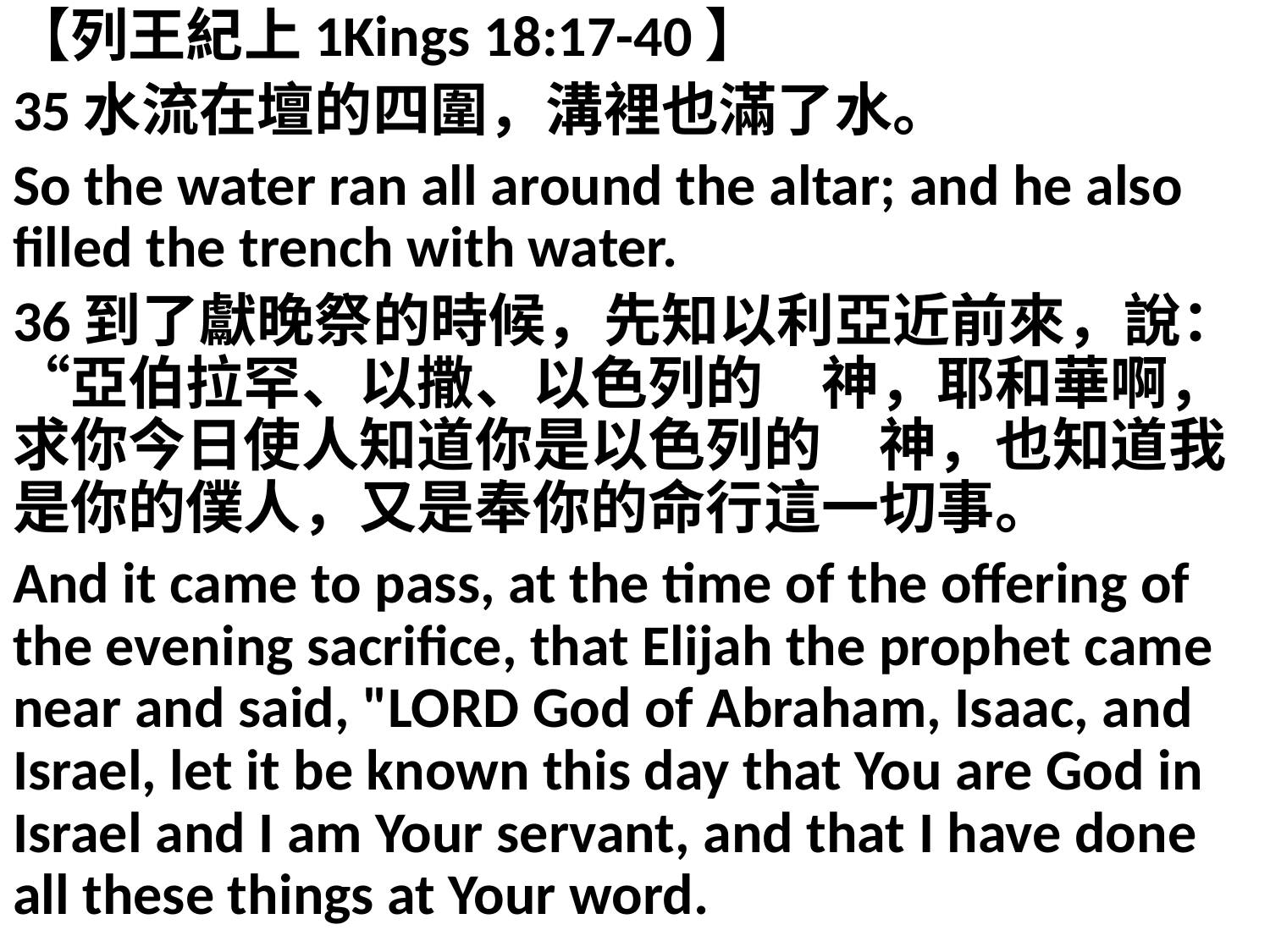

【列王紀上1Kings 18:17-40】
35水流在壇的四圍，溝裡也滿了水。
So the water ran all around the altar; and he also filled the trench with water.
36到了獻晚祭的時候，先知以利亞近前來，說：“亞伯拉罕、以撒、以色列的　神，耶和華啊，求你今日使人知道你是以色列的　神，也知道我是你的僕人，又是奉你的命行這一切事。
And it came to pass, at the time of the offering of the evening sacrifice, that Elijah the prophet came near and said, "LORD God of Abraham, Isaac, and Israel, let it be known this day that You are God in Israel and I am Your servant, and that I have done all these things at Your word.